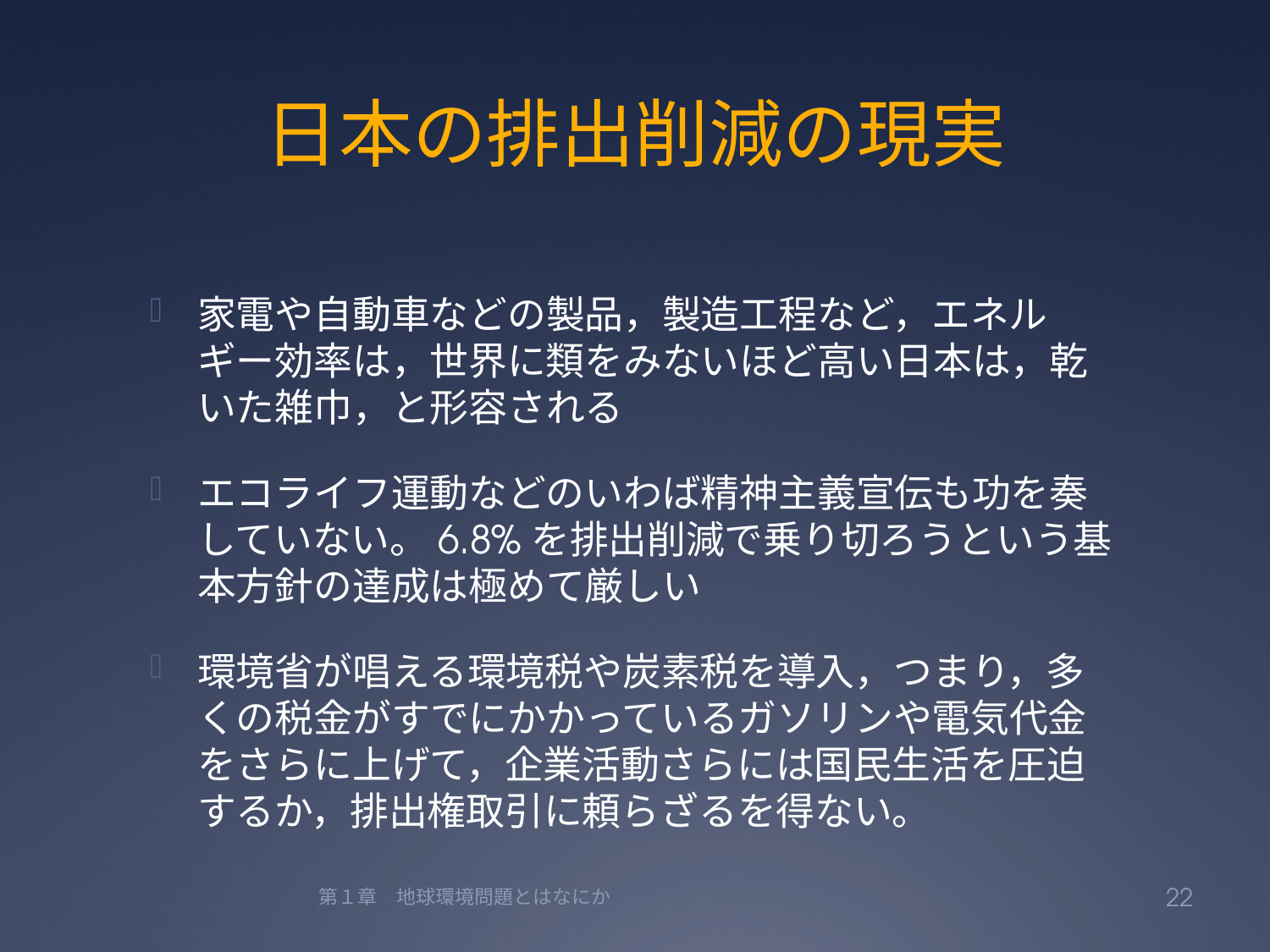

# 日本の排出削減の現実
家電や自動車などの製品，製造工程など，エネルギー効率は，世界に類をみないほど高い日本は，乾いた雑巾，と形容される
エコライフ運動などのいわば精神主義宣伝も功を奏していない。6.8%を排出削減で乗り切ろうという基本方針の達成は極めて厳しい
環境省が唱える環境税や炭素税を導入，つまり，多くの税金がすでにかかっているガソリンや電気代金をさらに上げて，企業活動さらには国民生活を圧迫するか，排出権取引に頼らざるを得ない。
第１章　地球環境問題とはなにか
22